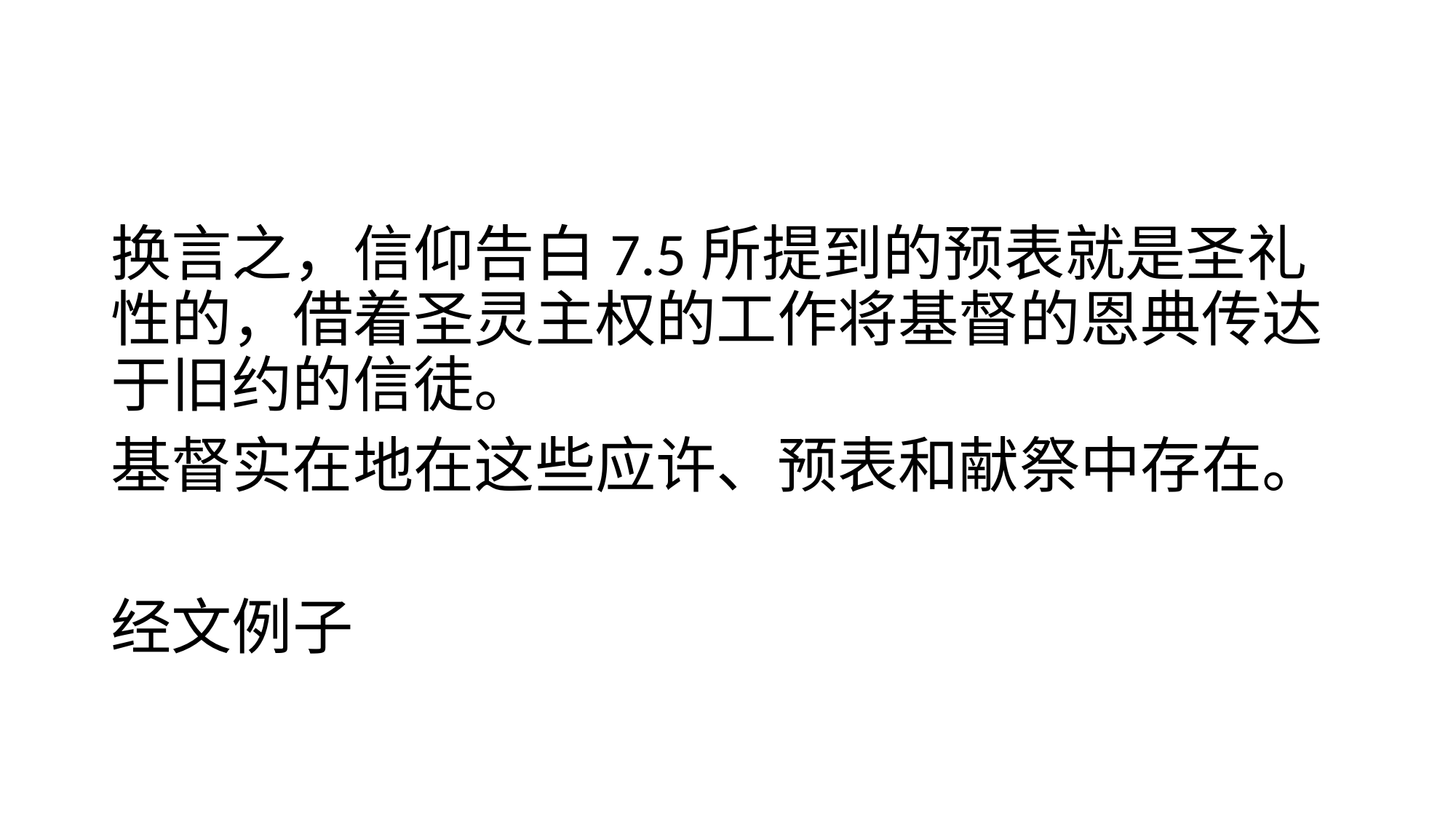

#
换言之，信仰告白7.5所提到的预表就是圣礼性的，借着圣灵主权的工作将基督的恩典传达于旧约的信徒。
基督实在地在这些应许、预表和献祭中存在。

经文例子